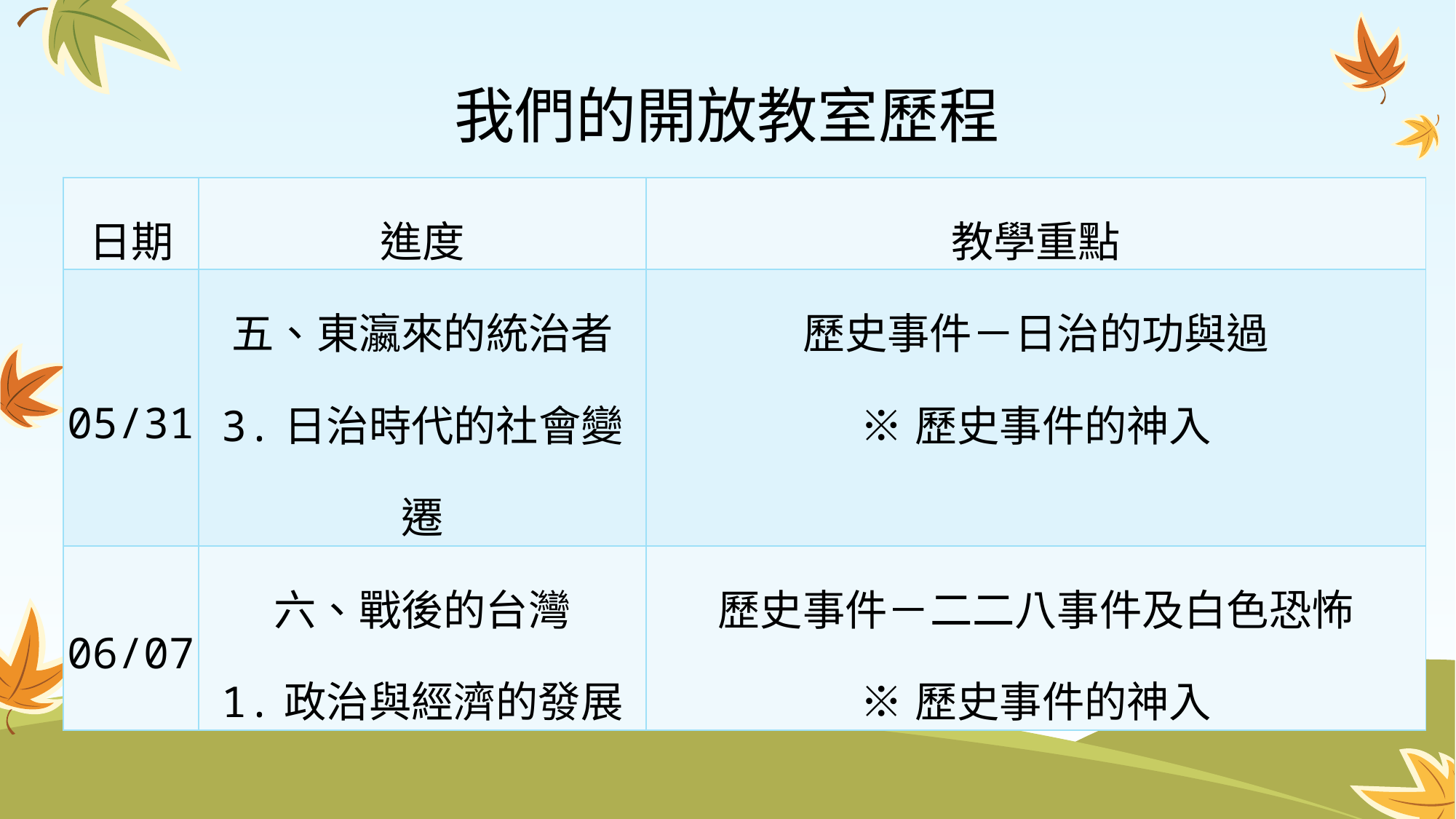

# 我們的開放教室歷程
| 日期 | 進度 | 教學重點 |
| --- | --- | --- |
| 05/31 | 五、東瀛來的統治者 3.日治時代的社會變遷 | 歷史事件－日治的功與過 ※歷史事件的神入 |
| 06/07 | 六、戰後的台灣 1.政治與經濟的發展 | 歷史事件－二二八事件及白色恐怖 ※歷史事件的神入 |